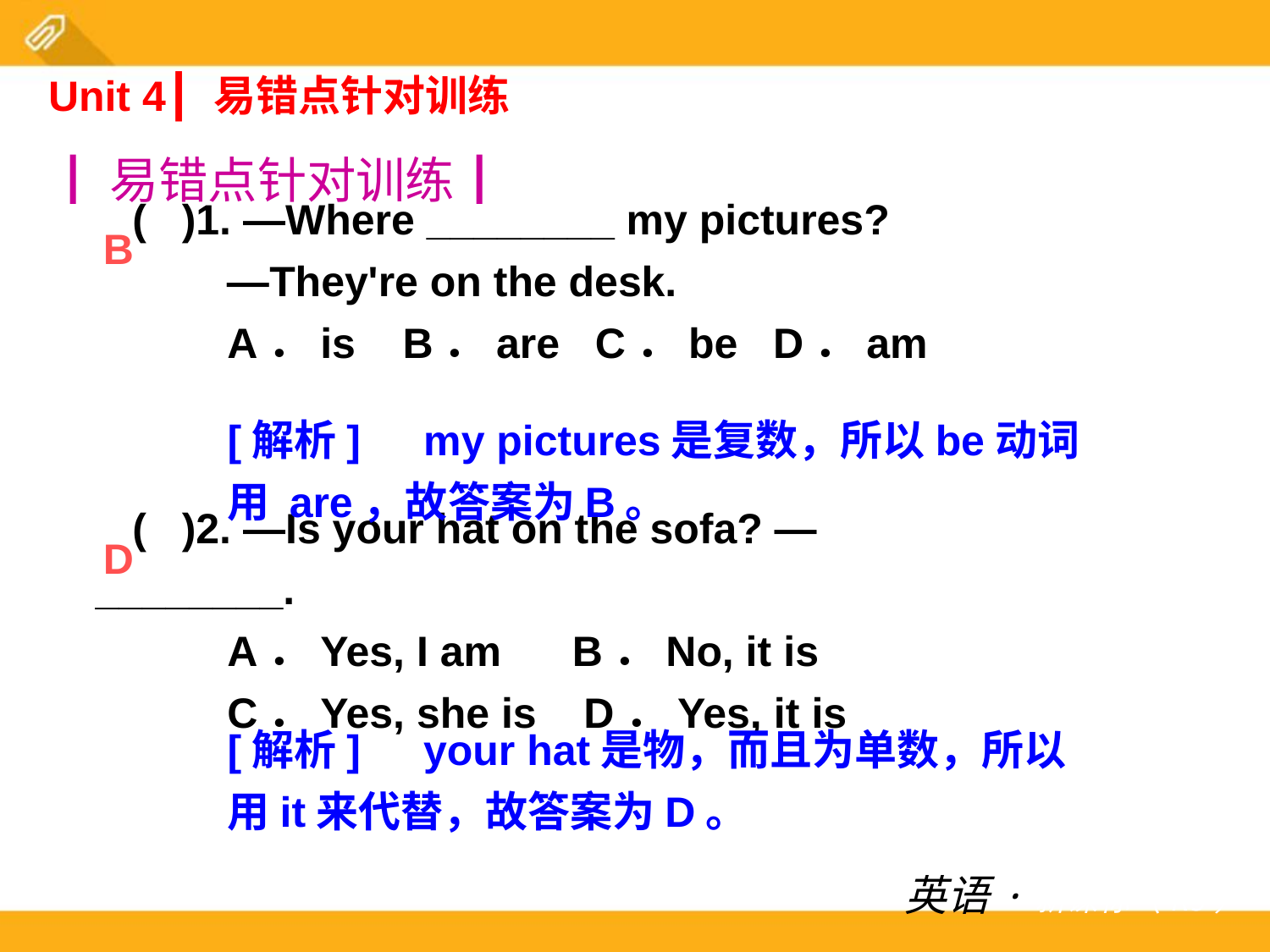

Unit 4┃ 易错点针对训练
┃易错点针对训练┃
(   )1. —Where ________ my pictures?
        —They're on the desk.
        A．is    B．are   C．be   D．am

(   )2. —Is your hat on the sofa? —________.
        A．Yes, I am      B．No, it is
        C．Yes, she is    D．Yes, it is

B
[解析]　my pictures是复数，所以be动词
用 are，故答案为B。
D
[解析]　your hat是物，而且为单数，所以
用it来代替，故答案为D。
英语·新课标（RJ）